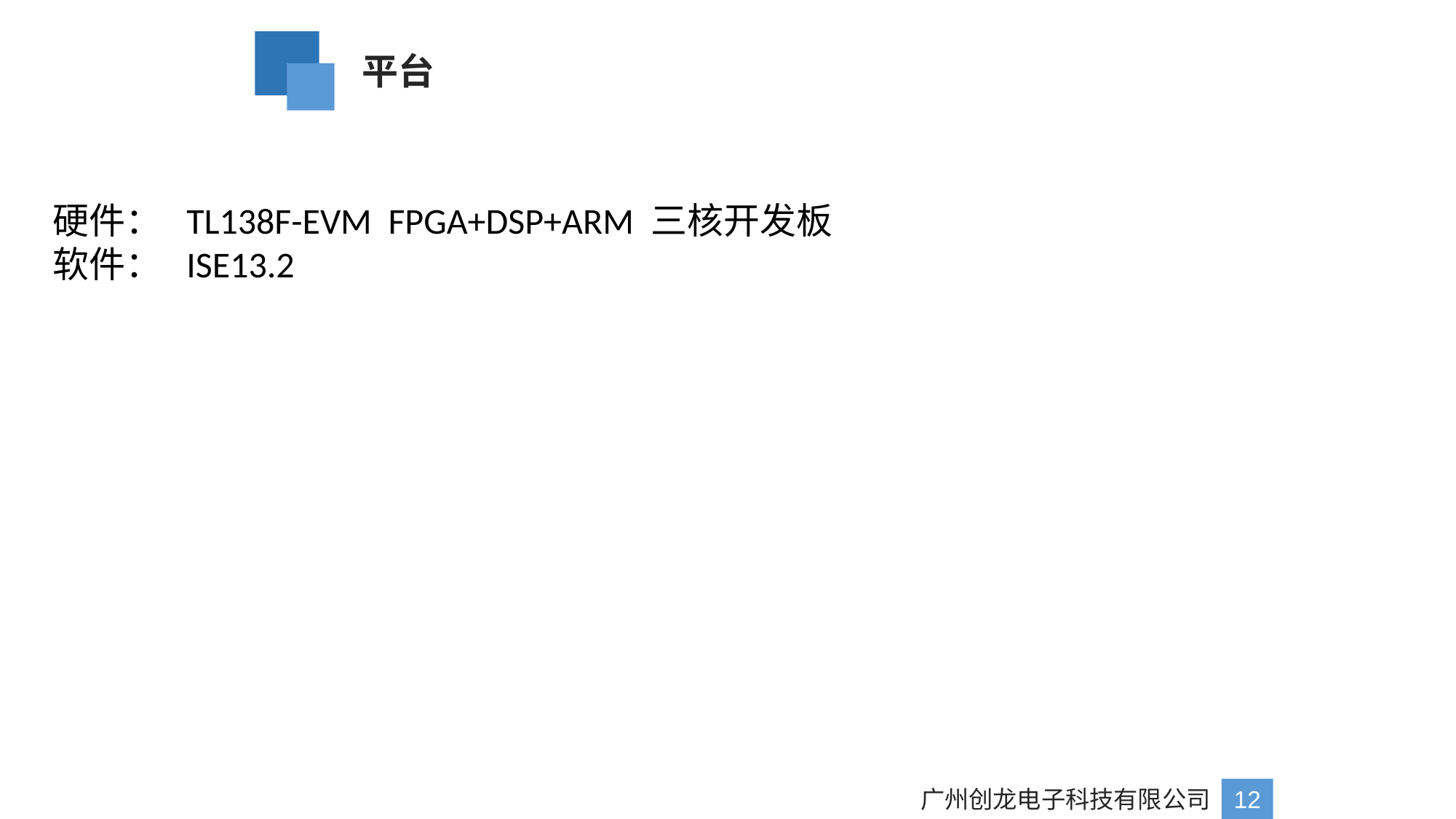

平台
硬件：  TL138F-EVM  FPGA+DSP+ARM 三核开发板
软件：  ISE13.2
广州创龙电子科技有限公司
12